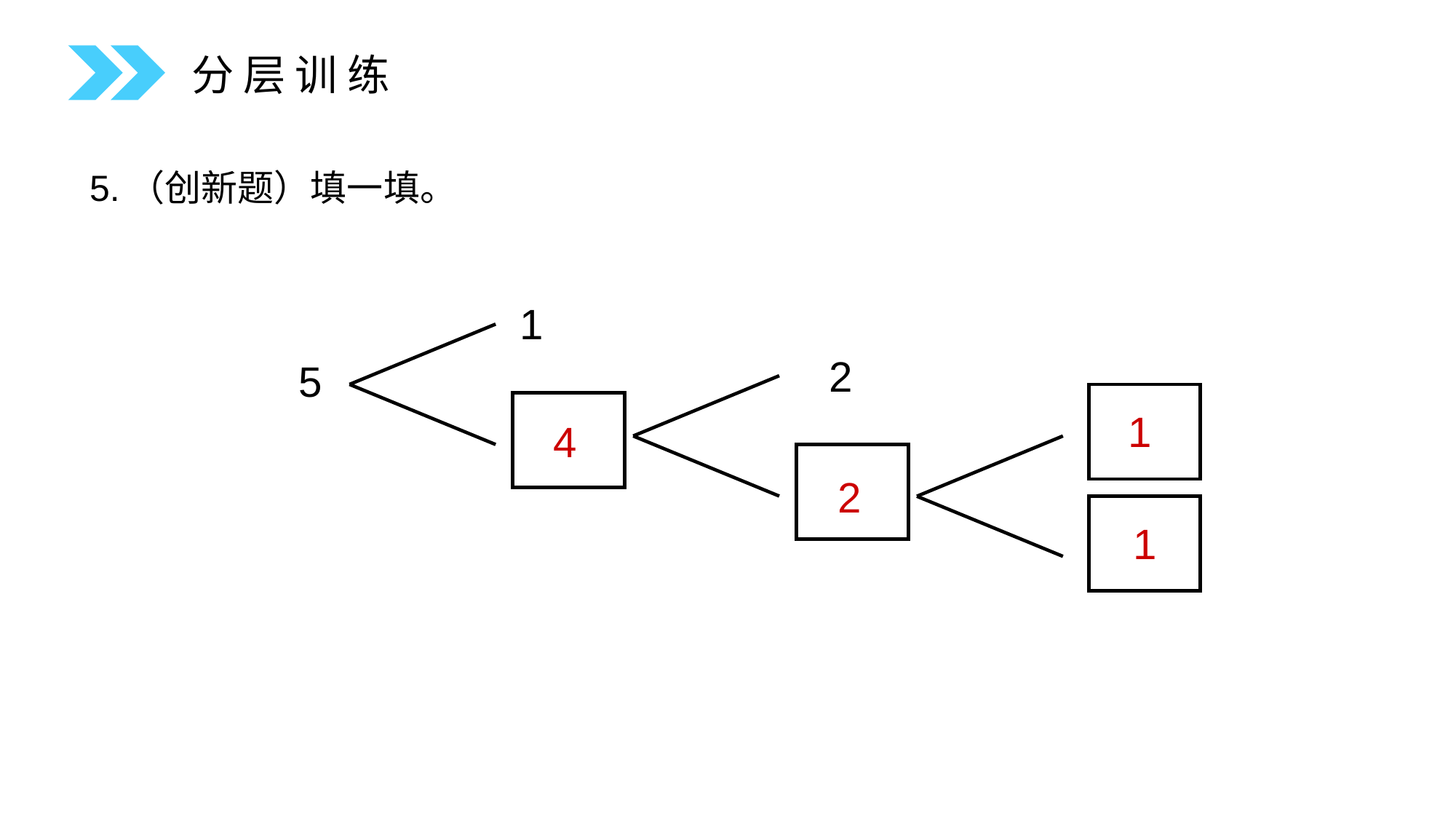

分 层 训 练
5.（创新题）填一填。
1

2
5

1
4

2

1